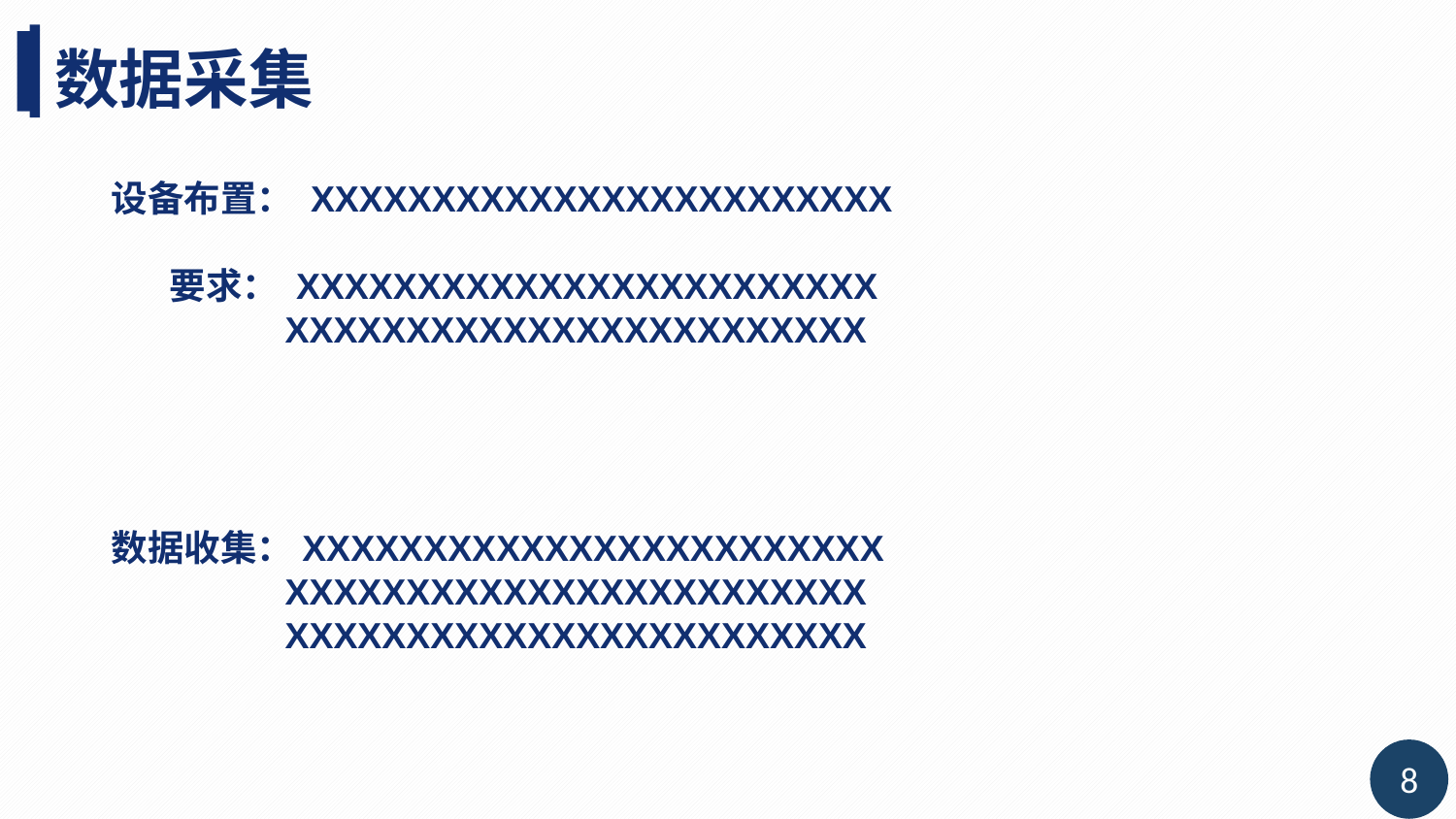

数据采集
设备布置： XXXXXXXXXXXXXXXXXXXXXXXX

      要求： XXXXXXXXXXXXXXXXXXXXXXXX
                 XXXXXXXXXXXXXXXXXXXXXXXX

数据收集：XXXXXXXXXXXXXXXXXXXXXXXX
                 XXXXXXXXXXXXXXXXXXXXXXXX
                 XXXXXXXXXXXXXXXXXXXXXXXX
8